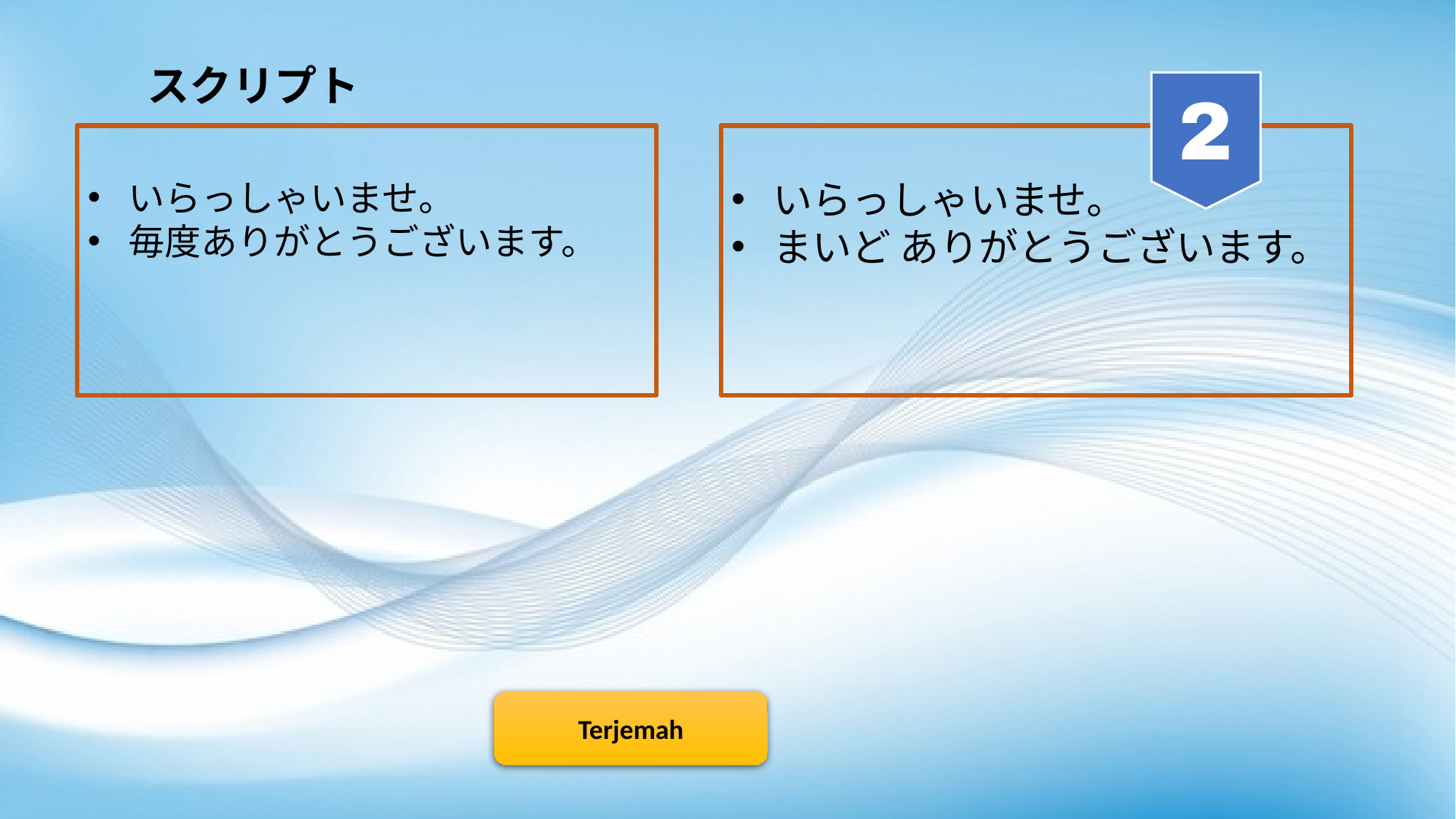

スクリプト
2

いらっしゃいませ。
まいど ありがとうございます。

いらっしゃいませ。
毎度ありがとうございます。
Terjemah